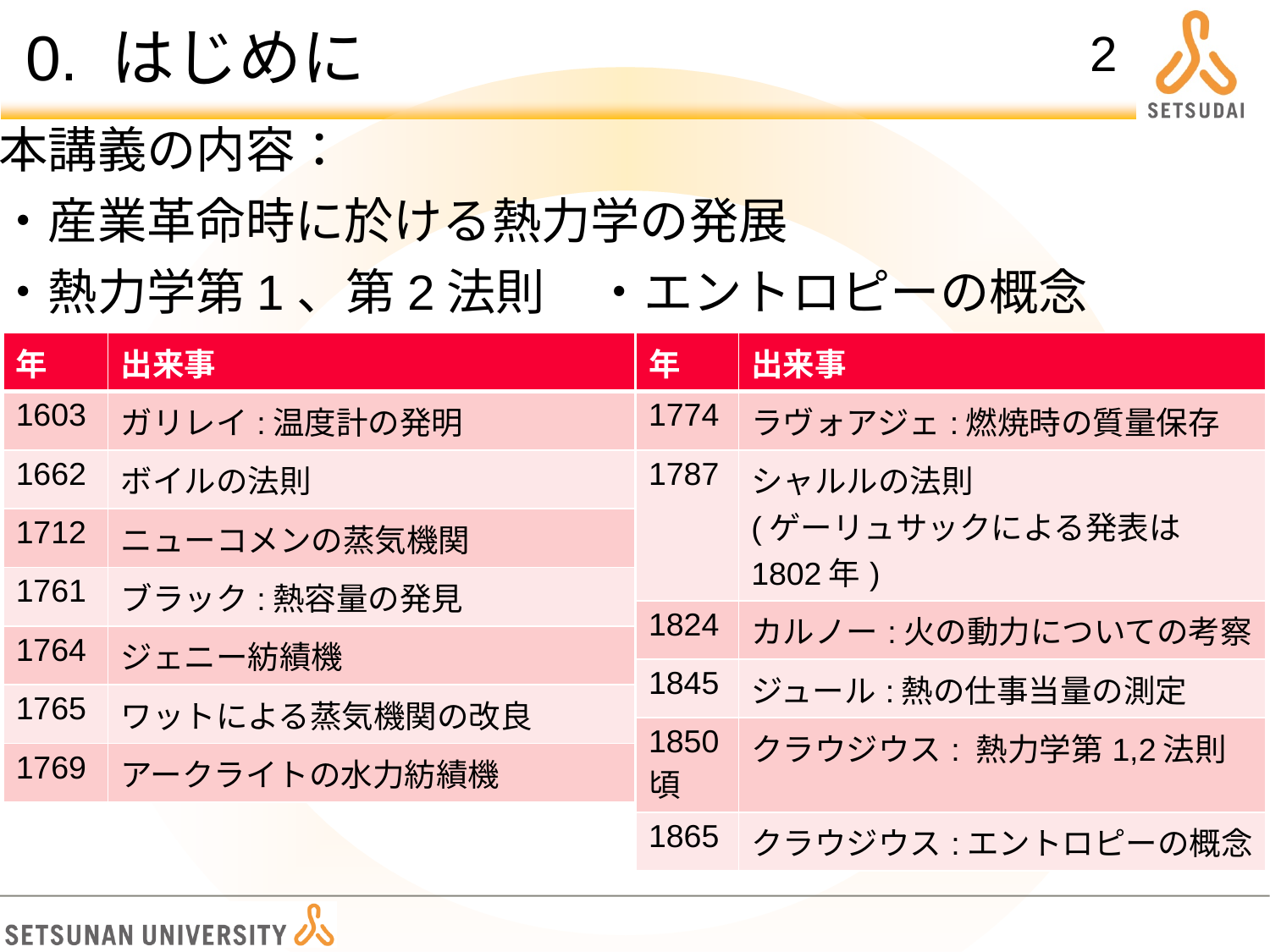

# 0. はじめに
2
本講義の内容：
・産業革命時に於ける熱力学の発展
・熱力学第1、第2法則　・エントロピーの概念
| 年 | 出来事 |
| --- | --- |
| 1603 | ガリレイ:温度計の発明 |
| 1662 | ボイルの法則 |
| 1712 | ニューコメンの蒸気機関 |
| 1761 | ブラック:熱容量の発見 |
| 1764 | ジェニー紡績機 |
| 1765 | ワットによる蒸気機関の改良 |
| 1769 | アークライトの水力紡績機 |
| 年 | 出来事 |
| --- | --- |
| 1774 | ラヴォアジェ:燃焼時の質量保存 |
| 1787 | シャルルの法則 (ゲーリュサックによる発表は1802年) |
| 1824 | カルノー:火の動力についての考察 |
| 1845 | ジュール:熱の仕事当量の測定 |
| 1850頃 | クラウジウス: 熱力学第1,2法則 |
| 1865 | クラウジウス:エントロピーの概念 |